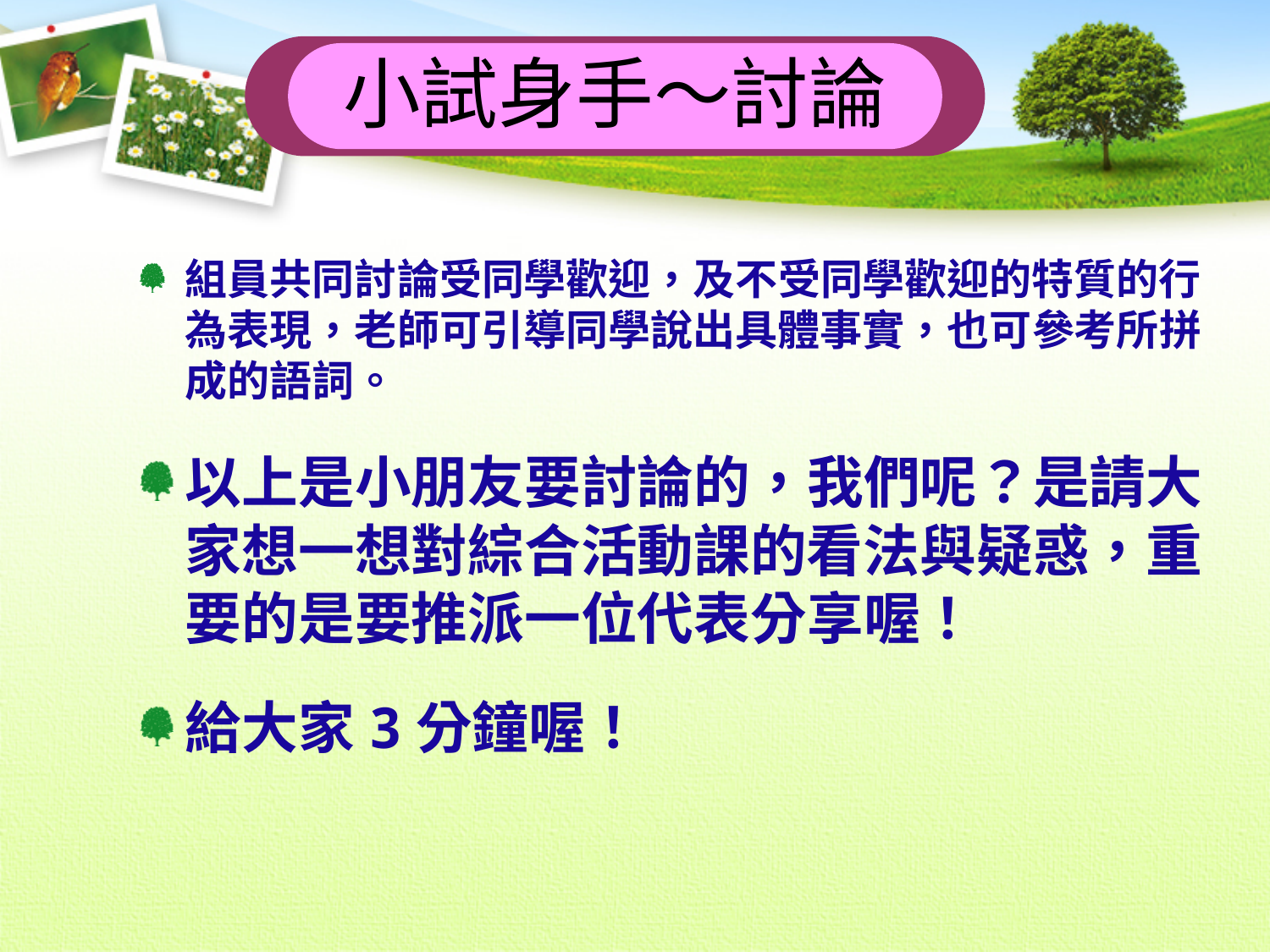

小試身手～討論
組員共同討論受同學歡迎，及不受同學歡迎的特質的行為表現，老師可引導同學說出具體事實，也可參考所拼成的語詞。
以上是小朋友要討論的，我們呢？是請大家想一想對綜合活動課的看法與疑惑，重要的是要推派一位代表分享喔！
給大家3分鐘喔！